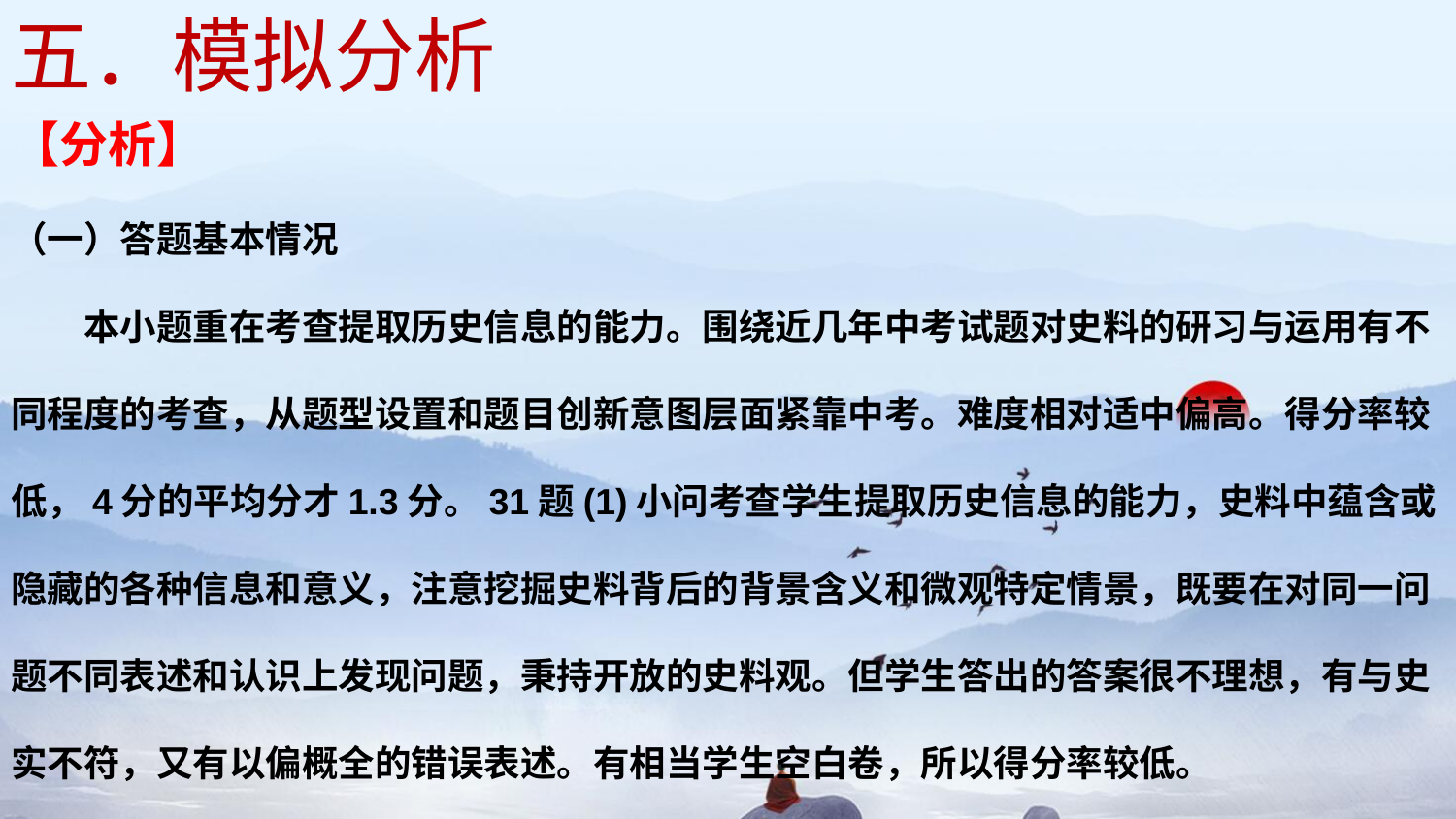

五．模拟分析
【分析】
（一）答题基本情况
　　本小题重在考查提取历史信息的能力。围绕近几年中考试题对史料的研习与运用有不同程度的考查，从题型设置和题目创新意图层面紧靠中考。难度相对适中偏高。得分率较低，4分的平均分才1.3分。31题(1)小问考查学生提取历史信息的能力，史料中蕴含或隐藏的各种信息和意义，注意挖掘史料背后的背景含义和微观特定情景，既要在对同一问题不同表述和认识上发现问题，秉持开放的史料观。但学生答出的答案很不理想，有与史实不符，又有以偏概全的错误表述。有相当学生空白卷，所以得分率较低。